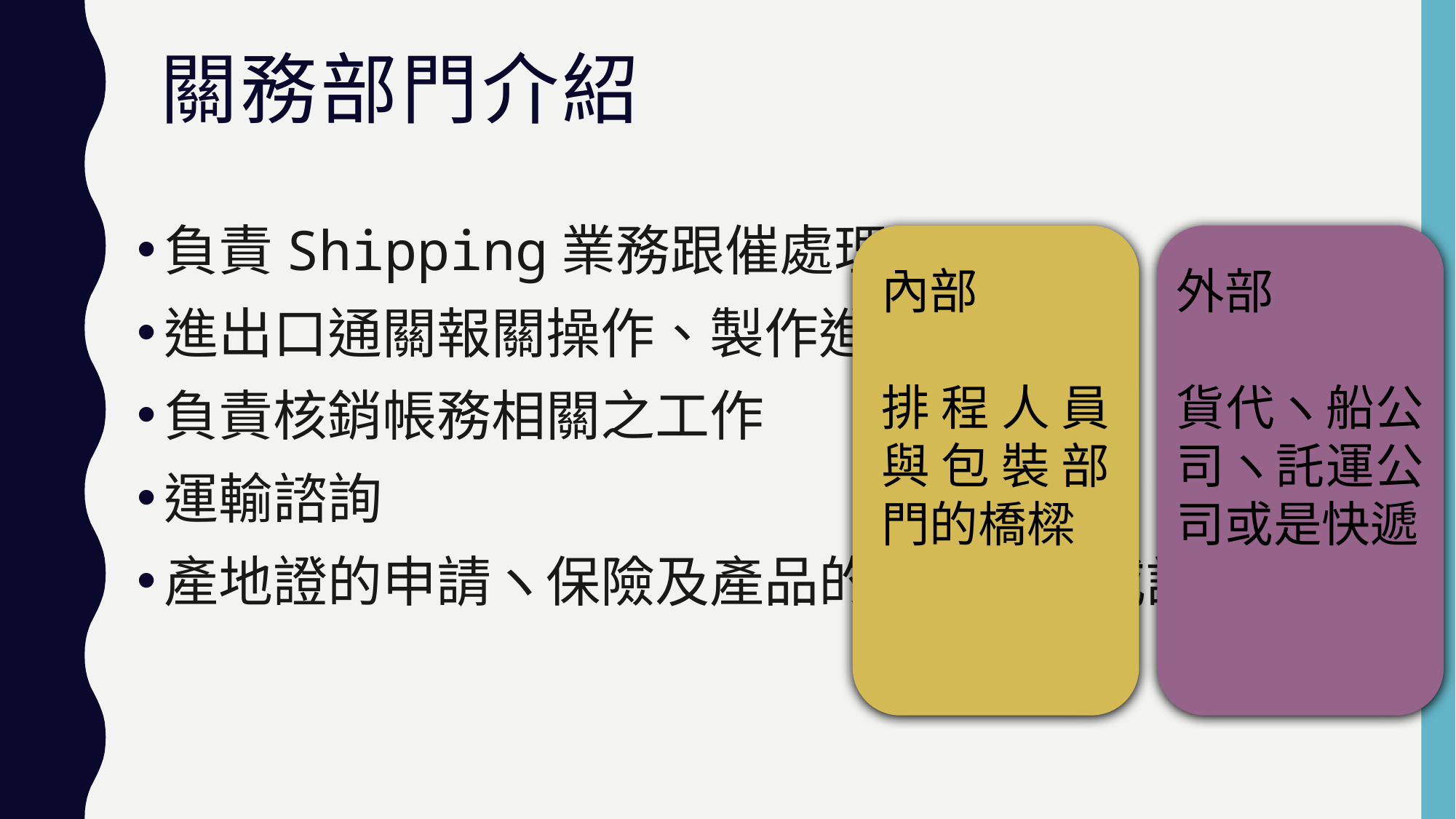

# 關務部門介紹
負責Shipping業務跟催處理
進出口通關報關操作、製作進出口文件
負責核銷帳務相關之工作
運輸諮詢
產地證的申請ヽ保險及產品的檢疫證明或許可證

內部

排程人員與包裝部門的橋樑
外部

貨代ヽ船公司ヽ託運公司或是快遞